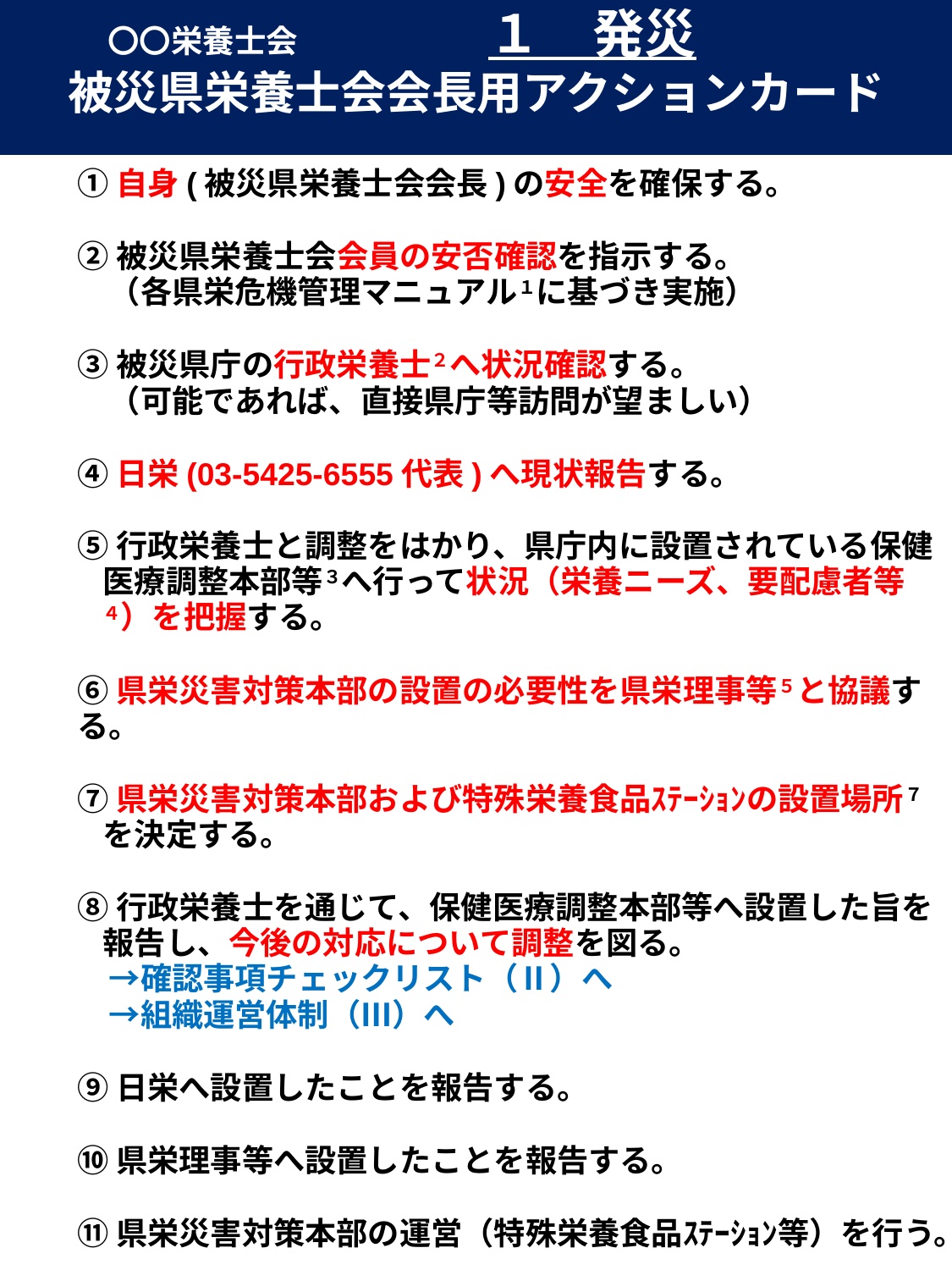

〇〇栄養士会　　　　　　１　発災
被災県栄養士会会長用アクションカード
①自身(被災県栄養士会会長)の安全を確保する。

②被災県栄養士会会員の安否確認を指示する。
　（各県栄危機管理マニュアル１に基づき実施）

③被災県庁の行政栄養士２へ状況確認する。
　（可能であれば、直接県庁等訪問が望ましい）

④日栄(03-5425-6555代表)へ現状報告する。

⑤行政栄養士と調整をはかり、県庁内に設置されている保健医療調整本部等３へ行って状況（栄養ニーズ、要配慮者等４）を把握する。

⑥県栄災害対策本部の設置の必要性を県栄理事等５と協議する。

⑦県栄災害対策本部および特殊栄養食品ｽﾃｰｼｮﾝの設置場所７を決定する。

⑧行政栄養士を通じて、保健医療調整本部等へ設置した旨を報告し、今後の対応について調整を図る。
　→確認事項チェックリスト（Ⅱ）へ
　→組織運営体制（Ⅲ）へ

⑨日栄へ設置したことを報告する。

⑩県栄理事等へ設置したことを報告する。

⑪県栄災害対策本部の運営（特殊栄養食品ｽﾃｰｼｮﾝ等）を行う。